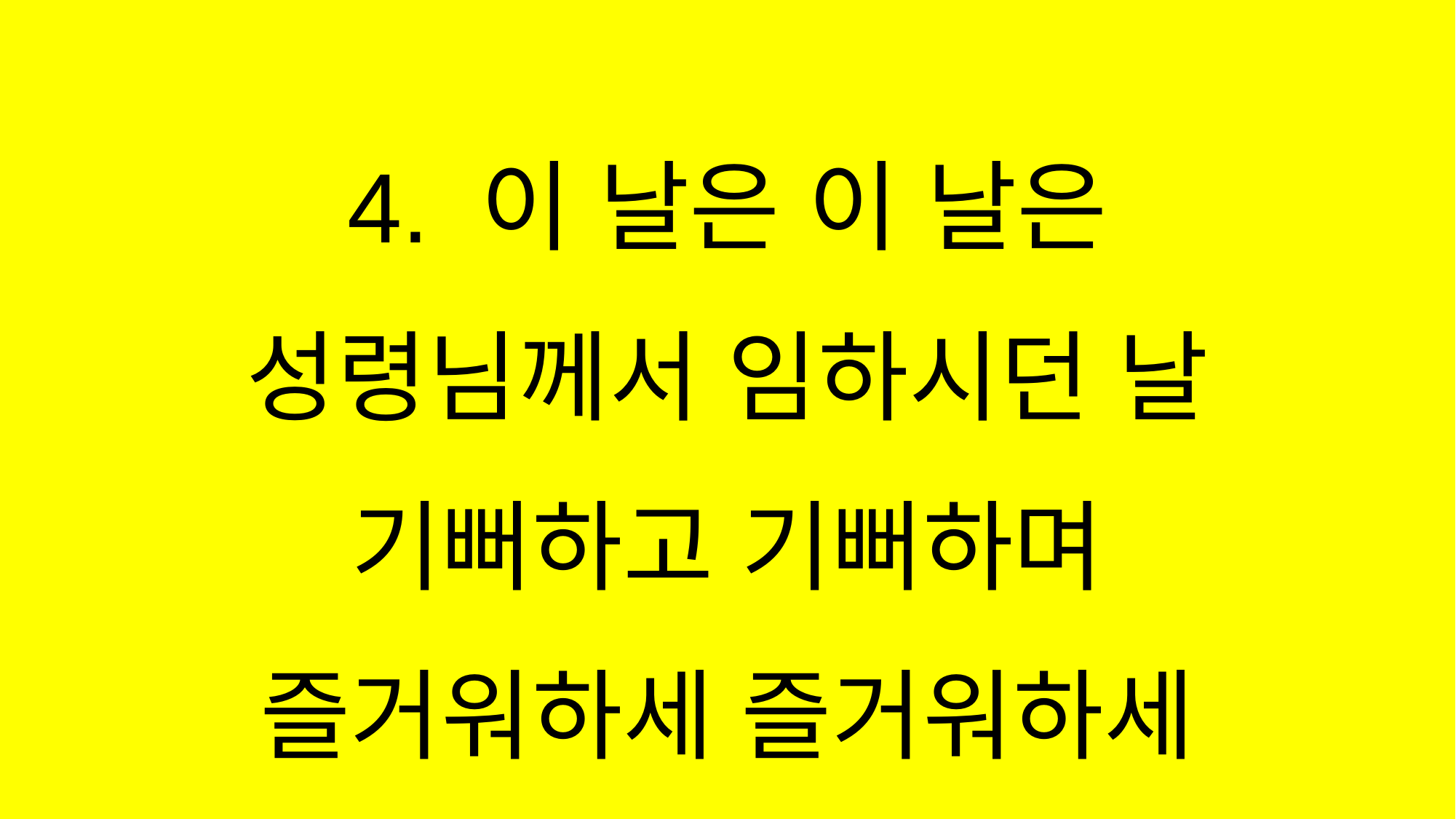

#
4. 이 날은 이 날은

성령님께서 임하시던 날

기뻐하고 기뻐하며

즐거워하세 즐거워하세